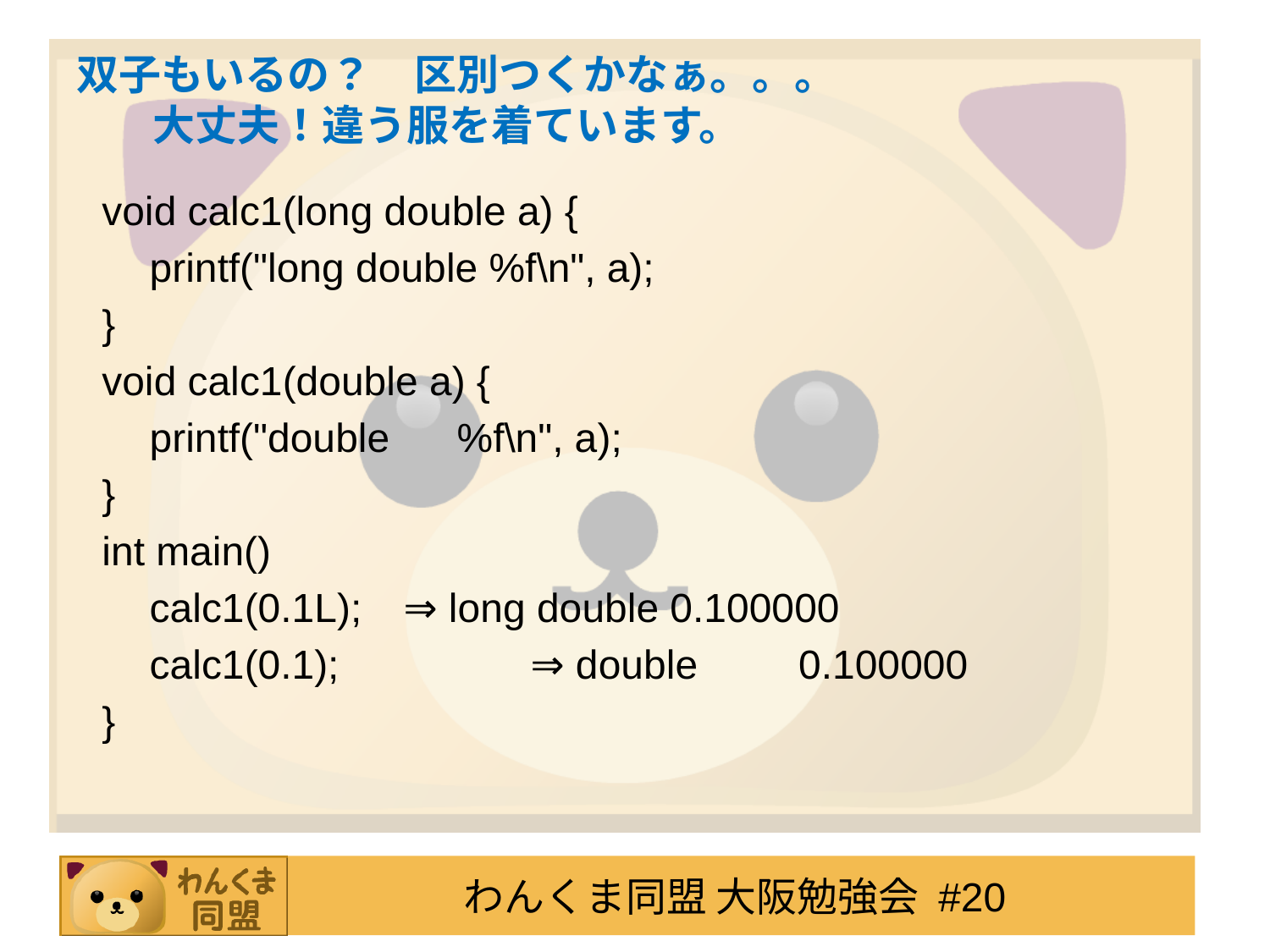

# 双子もいるの？　区別つくかなぁ。。。 大丈夫！違う服を着ています。
void calc1(long double a) {
	printf("long double %f\n", a);
}
void calc1(double a) {
	printf("double      %f\n", a);
}
int main()
	calc1(0.1L);	⇒ long double 0.100000
	calc1(0.1);		⇒ double         0.100000
}